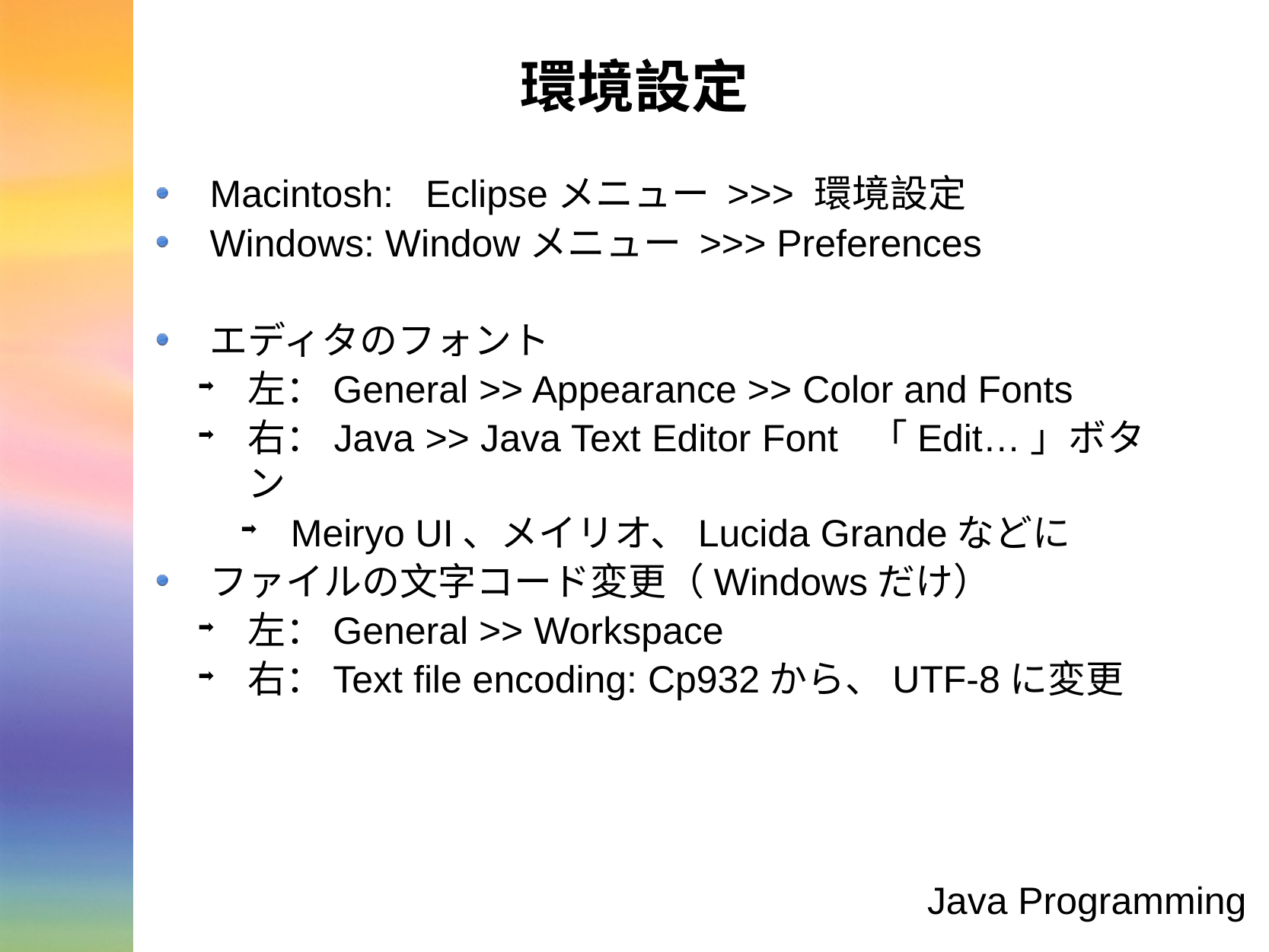

# 環境設定
Macintosh:   Eclipseメニュー >>> 環境設定
Windows: Windowメニュー >>> Preferences

エディタのフォント
左：General >> Appearance >> Color and Fonts
右：Java >> Java Text Editor Font  「Edit…」ボタン
Meiryo UI、メイリオ、Lucida Grandeなどに
ファイルの文字コード変更（Windowsだけ）
左：General >> Workspace
右：Text file encoding: Cp932から、UTF-8に変更